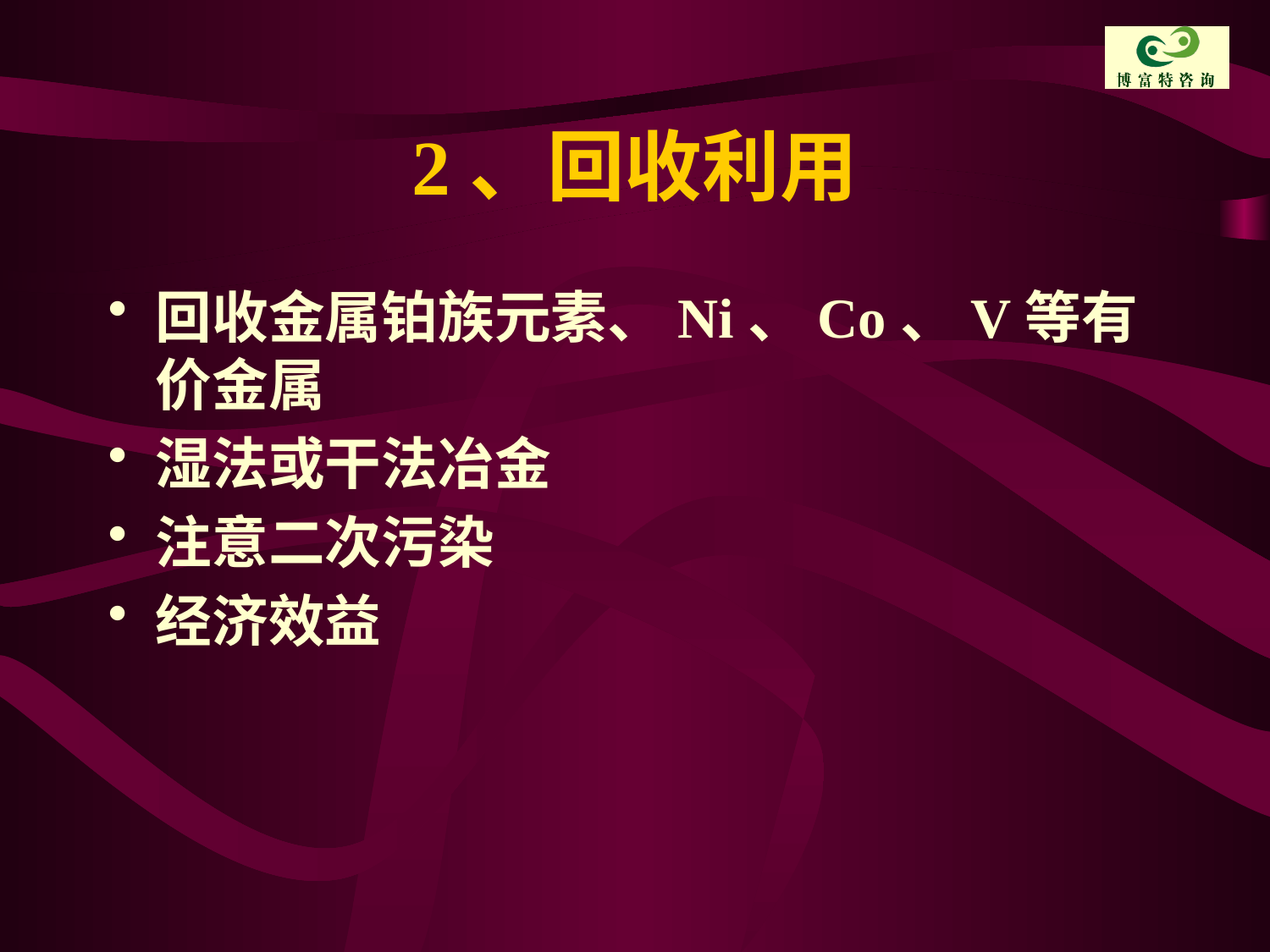

# 2、回收利用
回收金属铂族元素、Ni、Co、V等有价金属
湿法或干法冶金
注意二次污染
经济效益